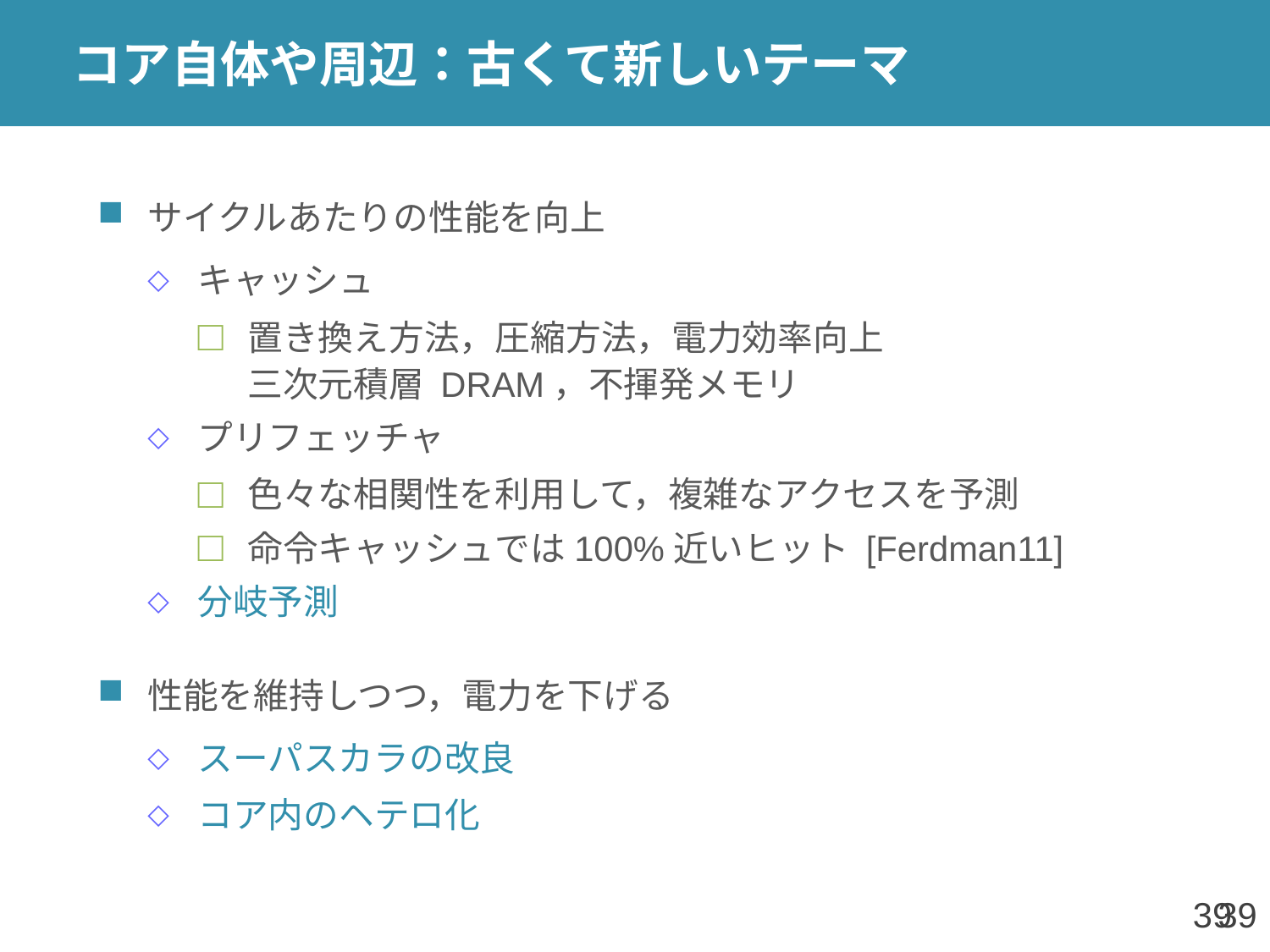

# コア自体や周辺：古くて新しいテーマ
サイクルあたりの性能を向上
キャッシュ
置き換え方法，圧縮方法，電力効率向上
三次元積層 DRAM，不揮発メモリ
プリフェッチャ
色々な相関性を利用して，複雑なアクセスを予測
命令キャッシュでは100%近いヒット [Ferdman11]
分岐予測
性能を維持しつつ，電力を下げる
スーパスカラの改良
コア内のヘテロ化
39